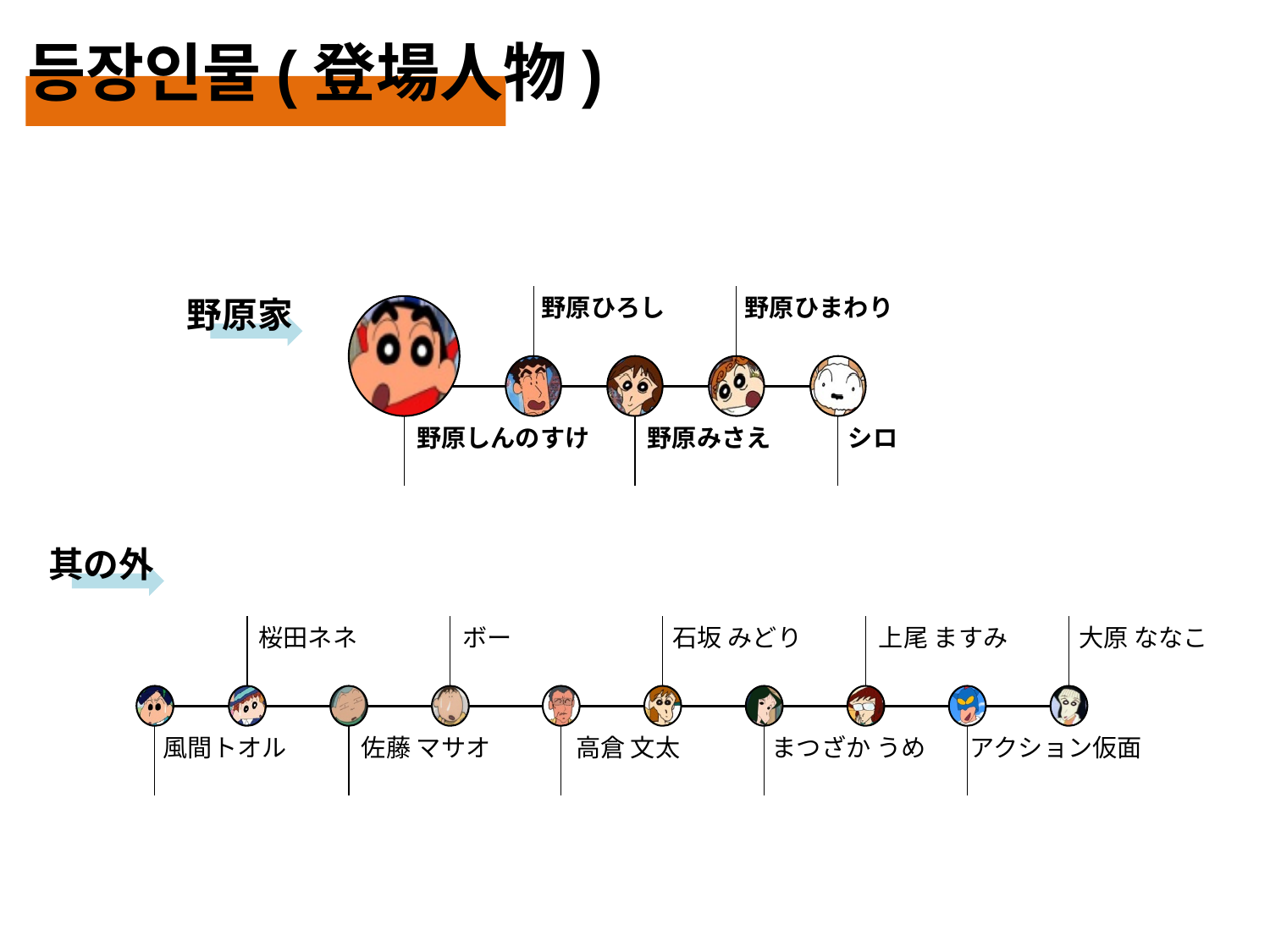

등장인물(登場人物)

野原家
野原ひろし
野原ひまわり

野原しんのすけ
野原みさえ
シロ
其の外

桜田ネネ
ボー
石坂 みどり
上尾 ますみ
大原 ななこ

風間トオル
佐藤 マサオ
高倉 文太
まつざか うめ
アクション仮面